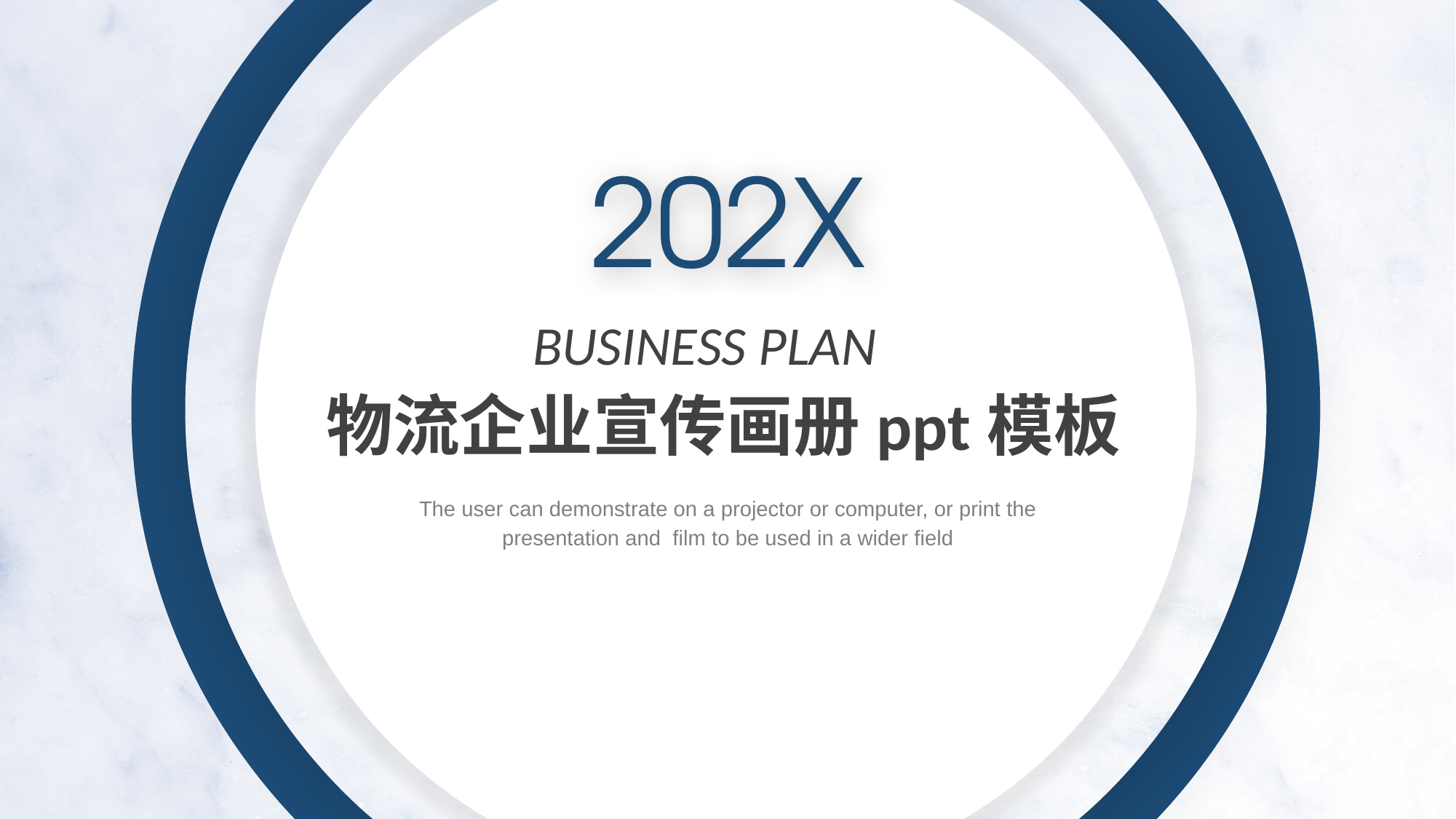

202X
BUSINESS PLAN
物流企业宣传画册ppt模板
The user can demonstrate on a projector or computer, or print the presentation and  film to be used in a wider field